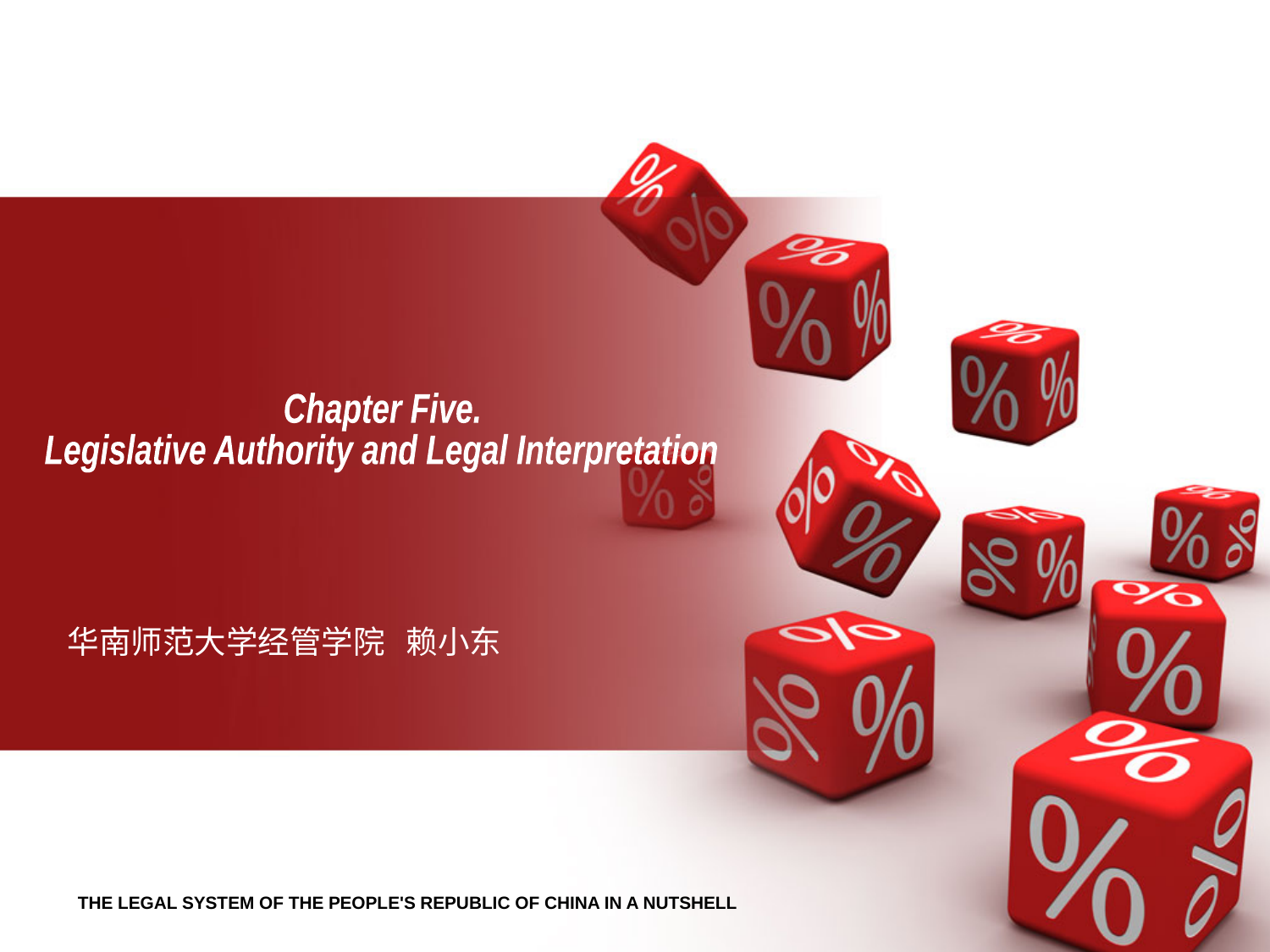

Chapter Five.
Legislative Authority and Legal Interpretation

华南师范大学经管学院   赖小东
THE LEGAL SYSTEM OF THE PEOPLE'S REPUBLIC OF CHINA IN A NUTSHELL